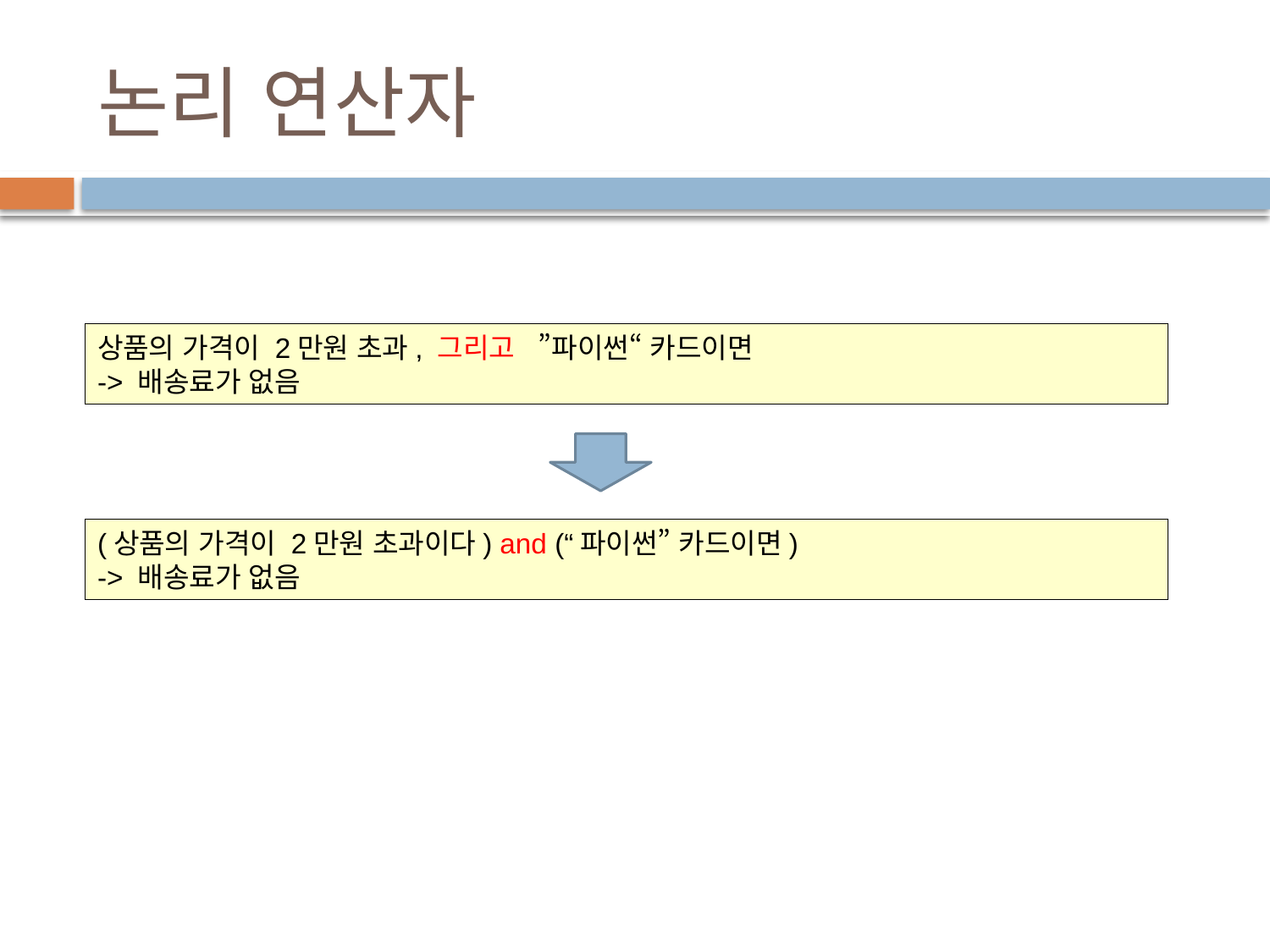

# 논리 연산자
상품의 가격이 2만원 초과, 그리고   ”파이썬“ 카드이면
-> 배송료가 없음

(상품의 가격이 2만원 초과이다) and (“파이썬” 카드이면)
-> 배송료가 없음